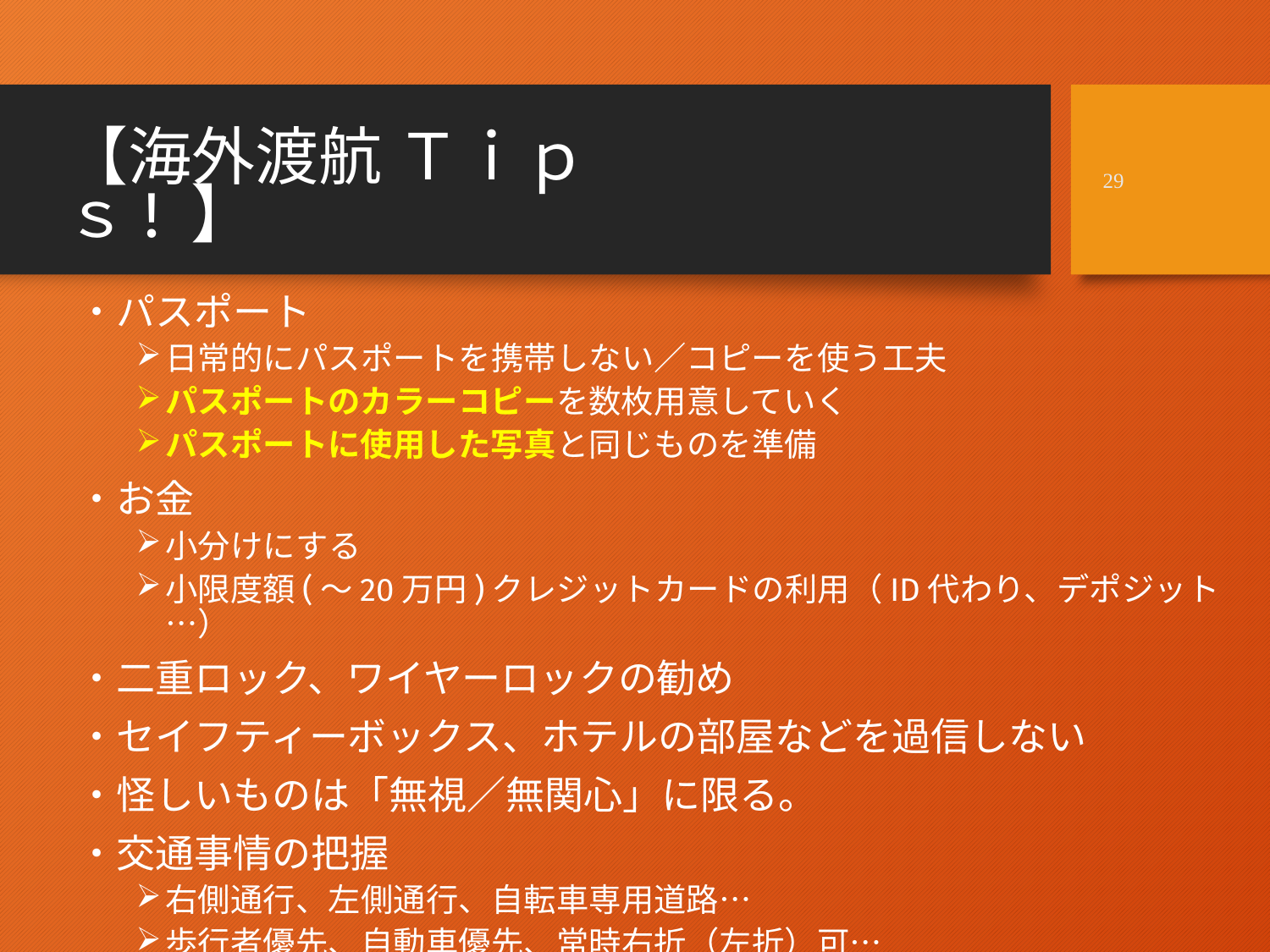

29
# 【海外渡航 Ｔｉｐｓ! 】
・パスポート
日常的にパスポートを携帯しない／コピーを使う工夫
パスポートのカラーコピーを数枚用意していく
パスポートに使用した写真と同じものを準備
・お金
小分けにする
小限度額(～20万円)クレジットカードの利用（ID代わり、デポジット…）
・二重ロック、ワイヤーロックの勧め
・セイフティーボックス、ホテルの部屋などを過信しない
・怪しいものは「無視／無関心」に限る。
・交通事情の把握
右側通行、左側通行、自転車専用道路…
歩行者優先、自動車優先、常時右折（左折）可…